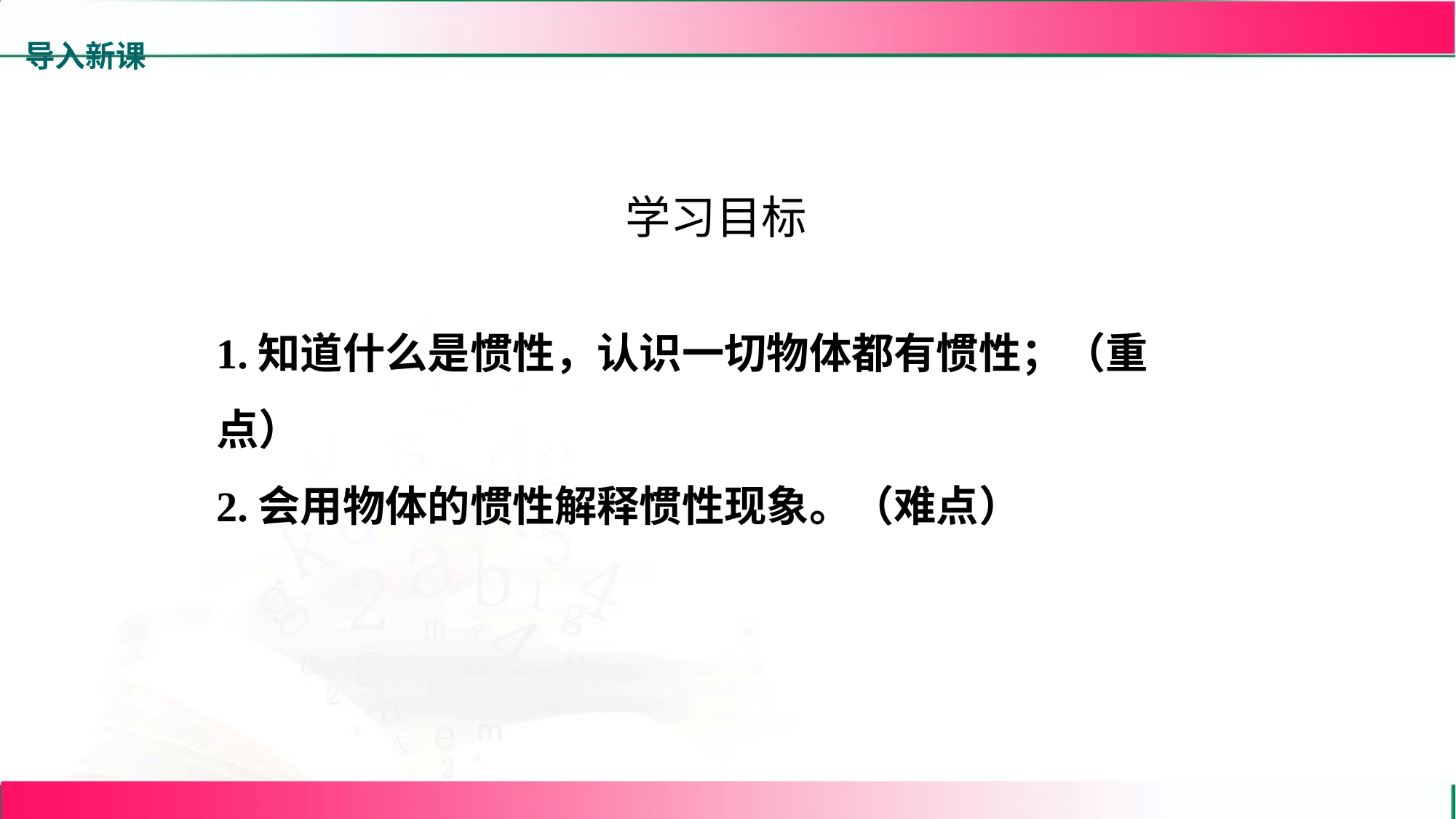

导入新课
学习目标
1.知道什么是惯性，认识一切物体都有惯性；（重点）
2.会用物体的惯性解释惯性现象。（难点）